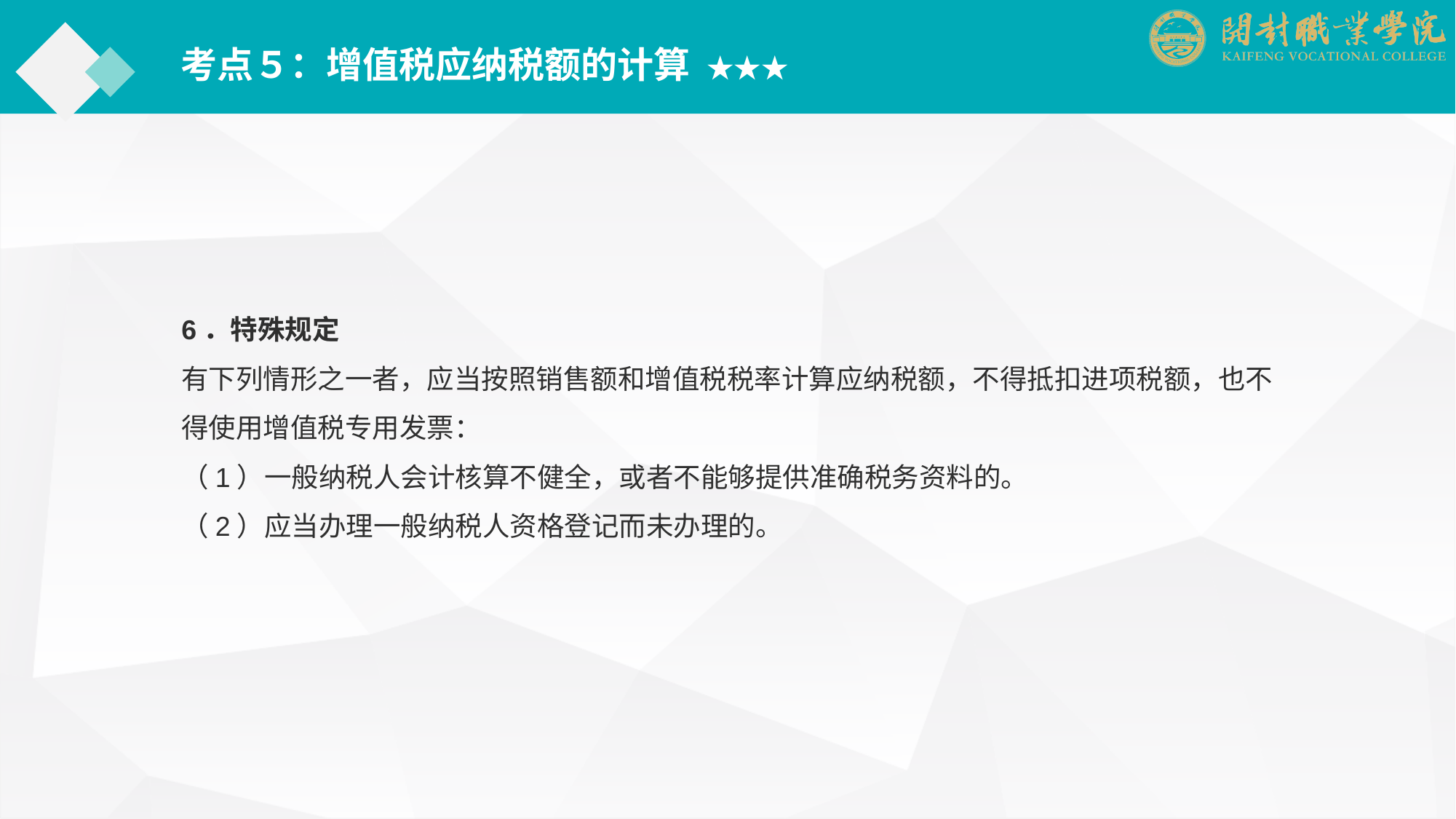

考点５：增值税应纳税额的计算  ★★★
6．特殊规定
有下列情形之一者，应当按照销售额和增值税税率计算应纳税额，不得抵扣进项税额，也不得使用增值税专用发票：
（1）一般纳税人会计核算不健全，或者不能够提供准确税务资料的。
（2）应当办理一般纳税人资格登记而未办理的。